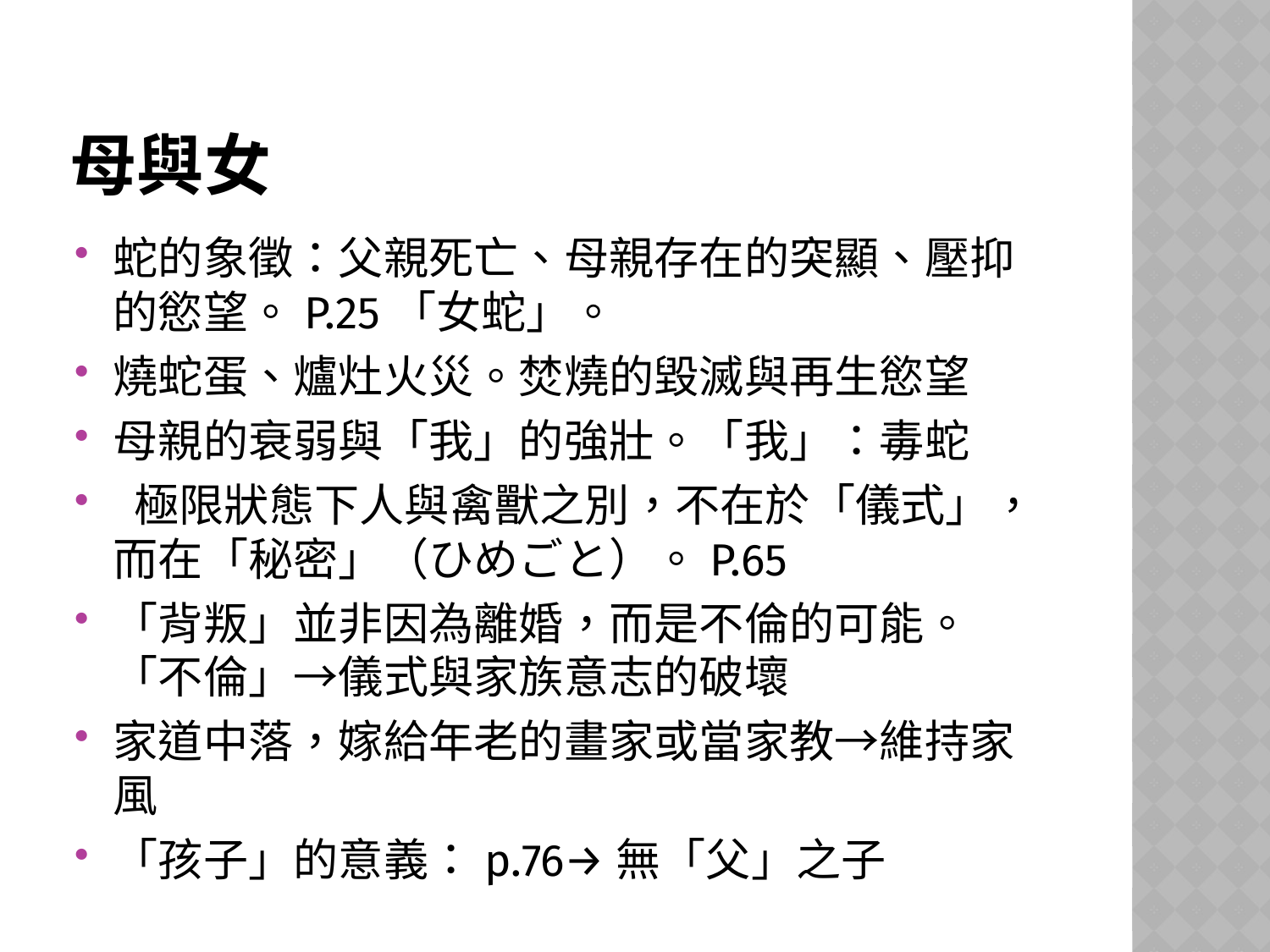

# 母與女
蛇的象徵：父親死亡、母親存在的突顯、壓抑的慾望。P.25「女蛇」。
燒蛇蛋、爐灶火災。焚燒的毀滅與再生慾望
母親的衰弱與「我」的強壯。「我」：毒蛇
 極限狀態下人與禽獸之別，不在於「儀式」，而在「秘密」（ひめごと）。P.65
「背叛」並非因為離婚，而是不倫的可能。「不倫」→儀式與家族意志的破壞
家道中落，嫁給年老的畫家或當家教→維持家風
「孩子」的意義：p.76→無「父」之子